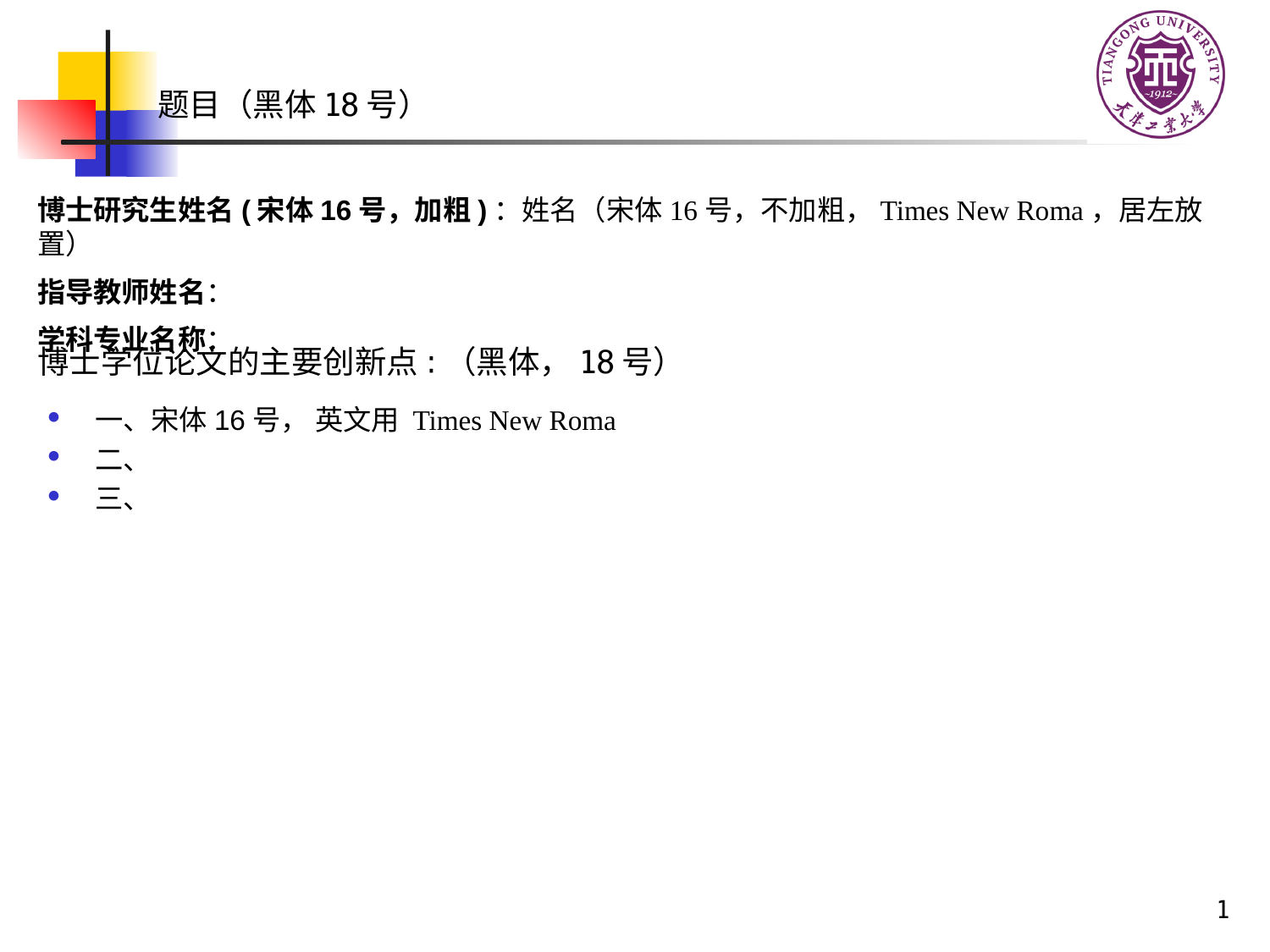

题目（黑体18号）

博士研究生姓名(宋体16号，加粗)：姓名（宋体16号，不加粗，Times New Roma，居左放置）
指导教师姓名：
学科专业名称：

博士学位论文的主要创新点:（黑体，18号）

一、宋体16号， 英文用 Times New Roma
二、
三、

1